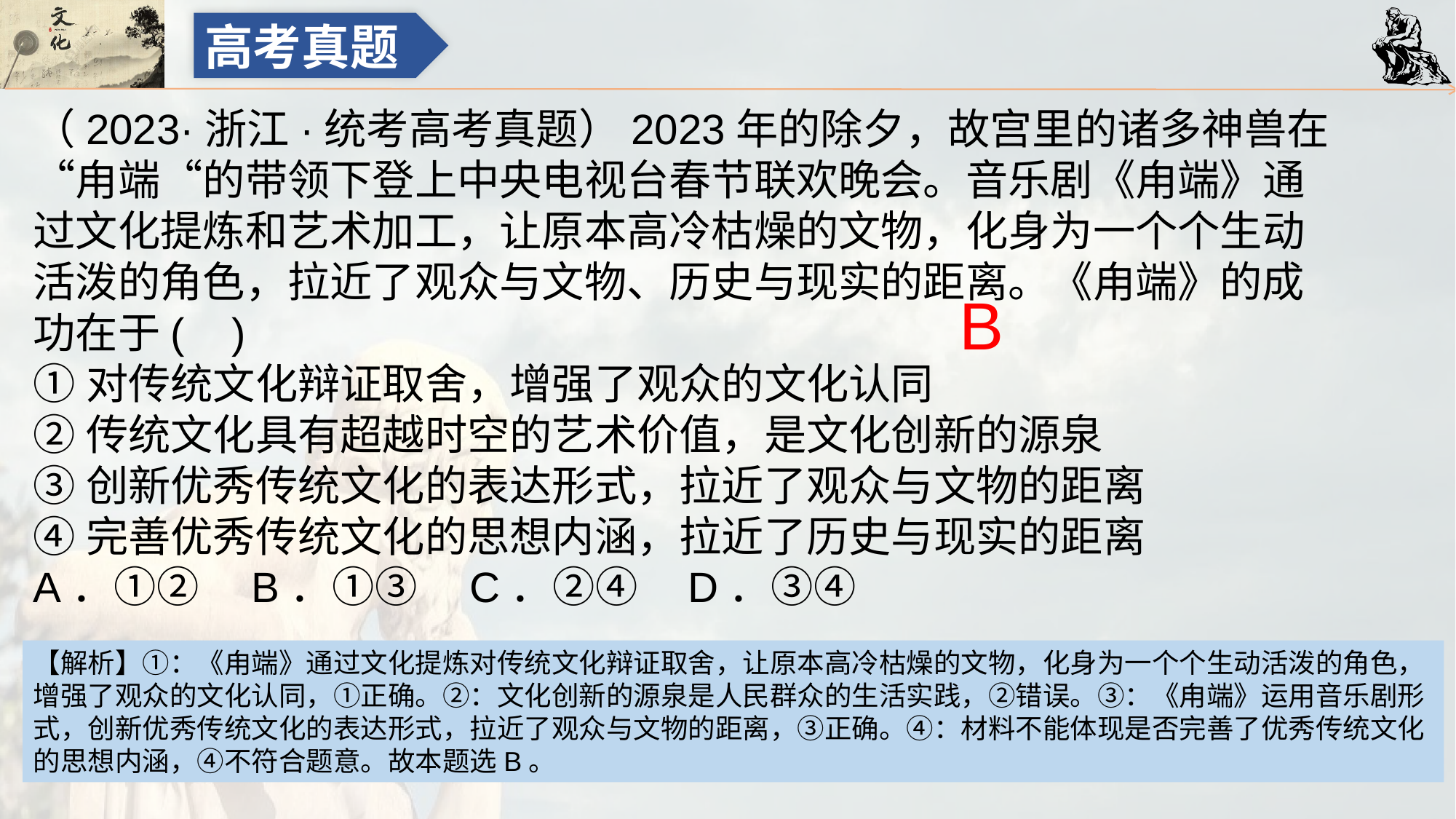

高考真题
（2023·浙江·统考高考真题）2023年的除夕，故宫里的诸多神兽在“甪端“的带领下登上中央电视台春节联欢晚会。音乐剧《甪端》通过文化提炼和艺术加工，让原本高冷枯燥的文物，化身为一个个生动活泼的角色，拉近了观众与文物、历史与现实的距离。《甪端》的成功在于(    )
①对传统文化辩证取舍，增强了观众的文化认同
②传统文化具有超越时空的艺术价值，是文化创新的源泉
③创新优秀传统文化的表达形式，拉近了观众与文物的距离
④完善优秀传统文化的思想内涵，拉近了历史与现实的距离
A．①②	B．①③	C．②④	D．③④
B
【解析】①：《甪端》通过文化提炼对传统文化辩证取舍，让原本高冷枯燥的文物，化身为一个个生动活泼的角色，增强了观众的文化认同，①正确。②：文化创新的源泉是人民群众的生活实践，②错误。③：《甪端》运用音乐剧形式，创新优秀传统文化的表达形式，拉近了观众与文物的距离，③正确。④：材料不能体现是否完善了优秀传统文化的思想内涵，④不符合题意。故本题选B。